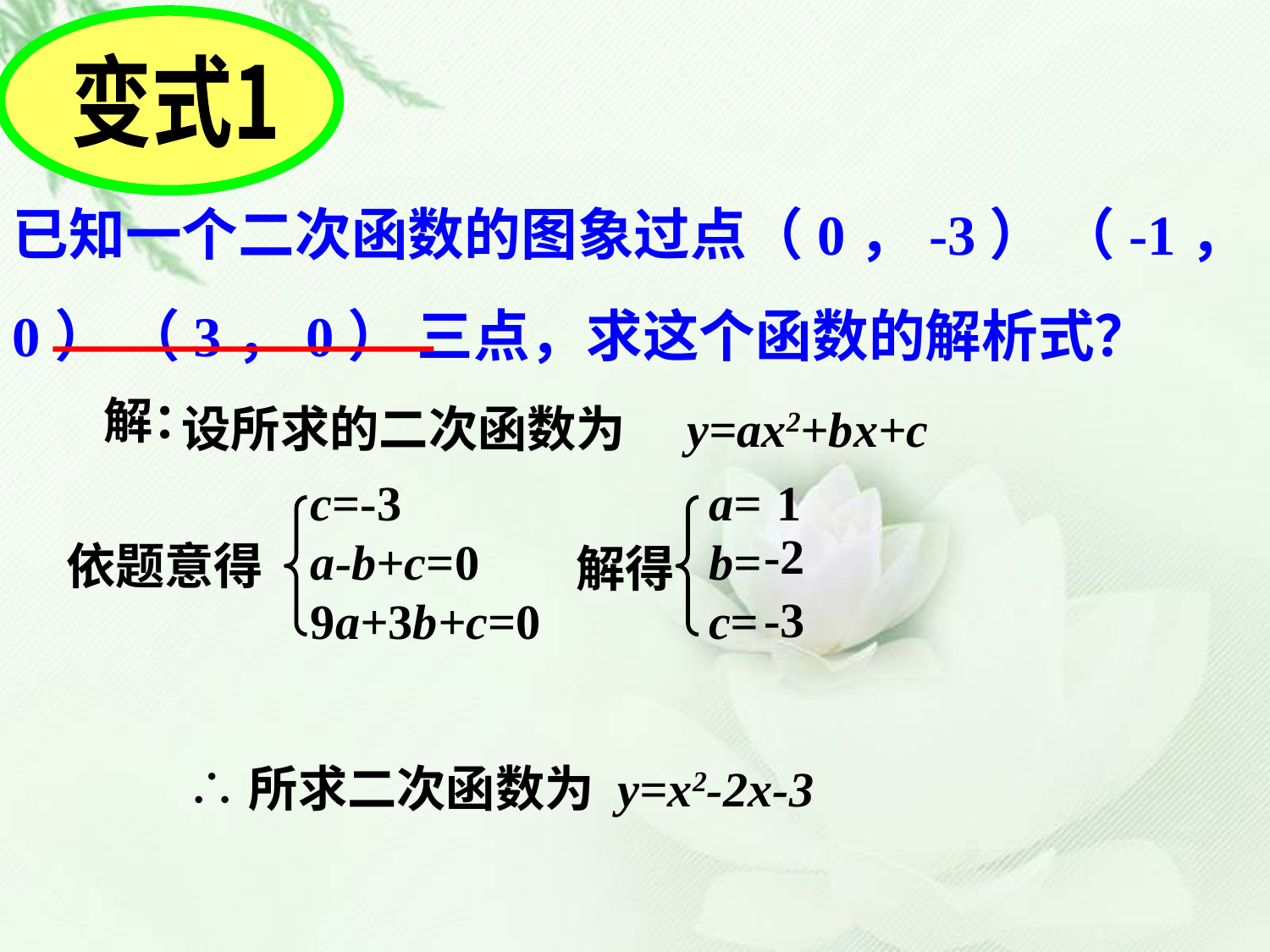

变式1

已知一个二次函数的图象过点（0，-3） （-1，0） （3，0） 三点，求这个函数的解析式？

解：
设所求的二次函数为　y=ax2+bx+c
c=-3
a-b+c=0
9a+3b+c=0
a=
b=
c=
1

-2
依题意得
解得

-3
∴所求二次函数为
y=x2-2x-3